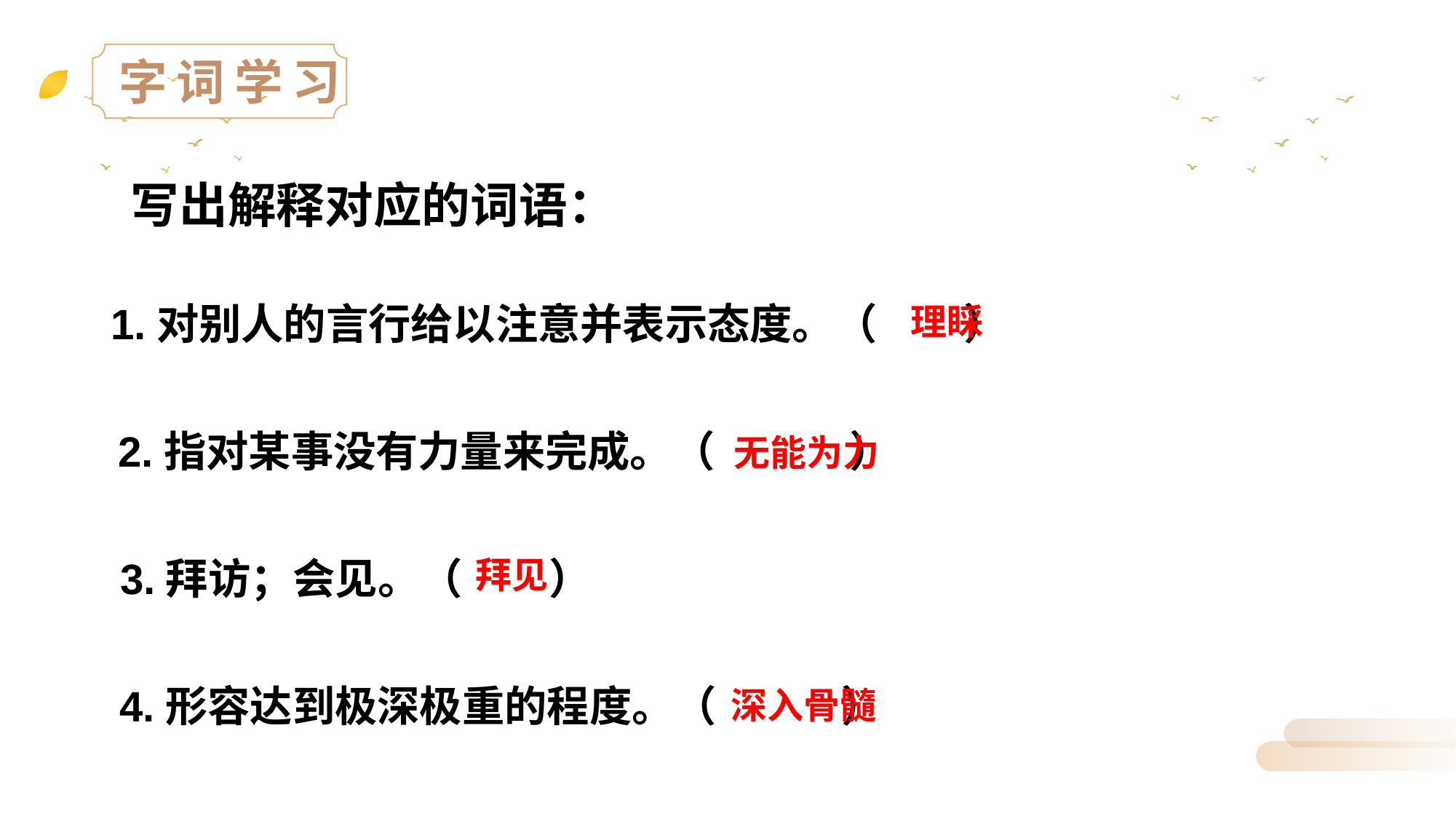

字词学习
写出解释对应的词语：
1.对别人的言行给以注意并表示态度。（         ）
理睬
2.指对某事没有力量来完成。（              ）
无能为力
3.拜访；会见。（         ）
拜见
4.形容达到极深极重的程度。（             ）
深入骨髓